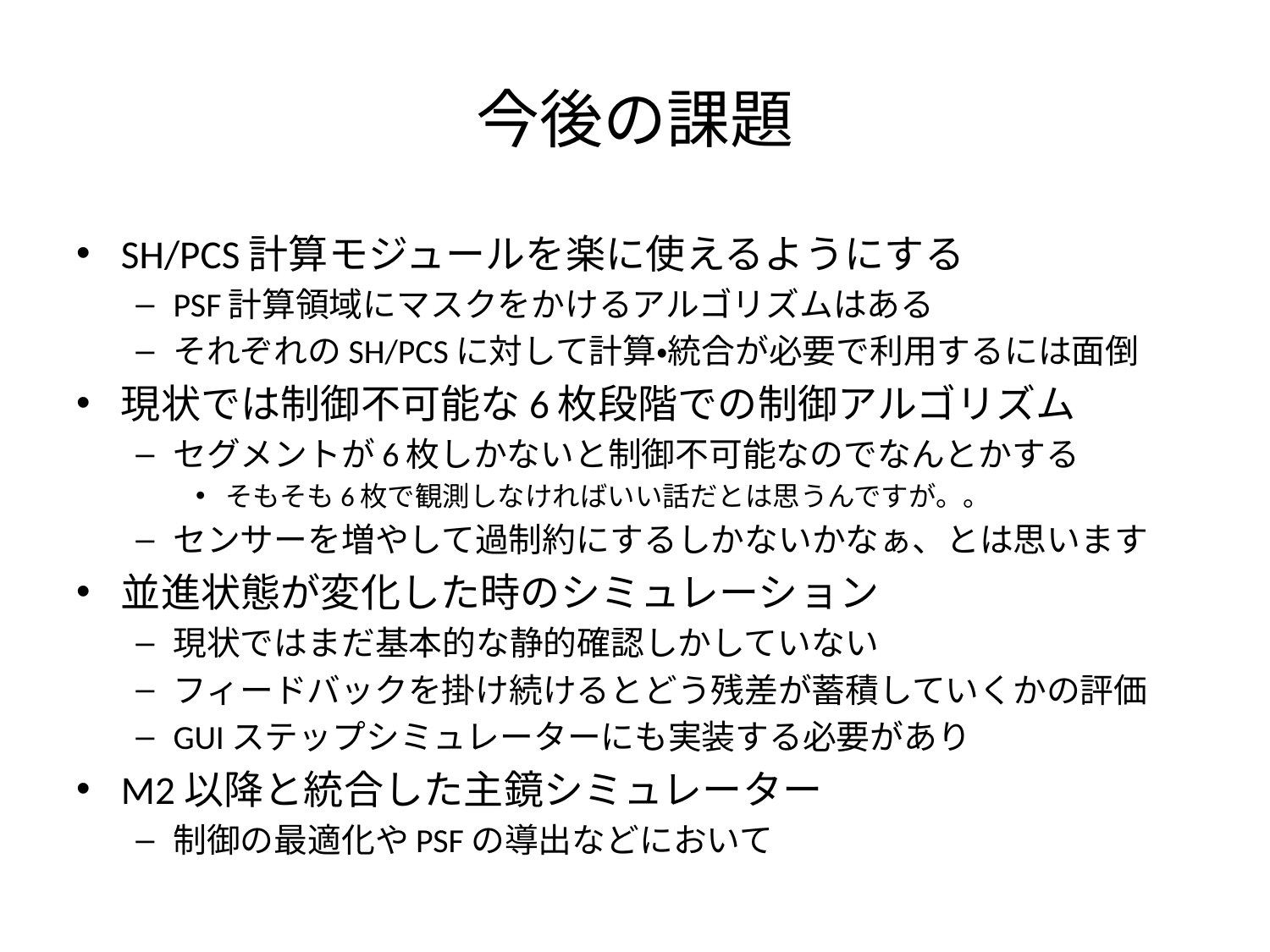

# 今後の課題
SH/PCS計算モジュールを楽に使えるようにする
PSF計算領域にマスクをかけるアルゴリズムはある
それぞれのSH/PCSに対して計算・統合が必要で利用するには面倒
現状では制御不可能な6枚段階での制御アルゴリズム
セグメントが6枚しかないと制御不可能なのでなんとかする
そもそも6枚で観測しなければいい話だとは思うんですが。。
センサーを増やして過制約にするしかないかなぁ、とは思います
並進状態が変化した時のシミュレーション
現状ではまだ基本的な静的確認しかしていない
フィードバックを掛け続けるとどう残差が蓄積していくかの評価
GUIステップシミュレーターにも実装する必要があり
M2以降と統合した主鏡シミュレーター
制御の最適化やPSFの導出などにおいて